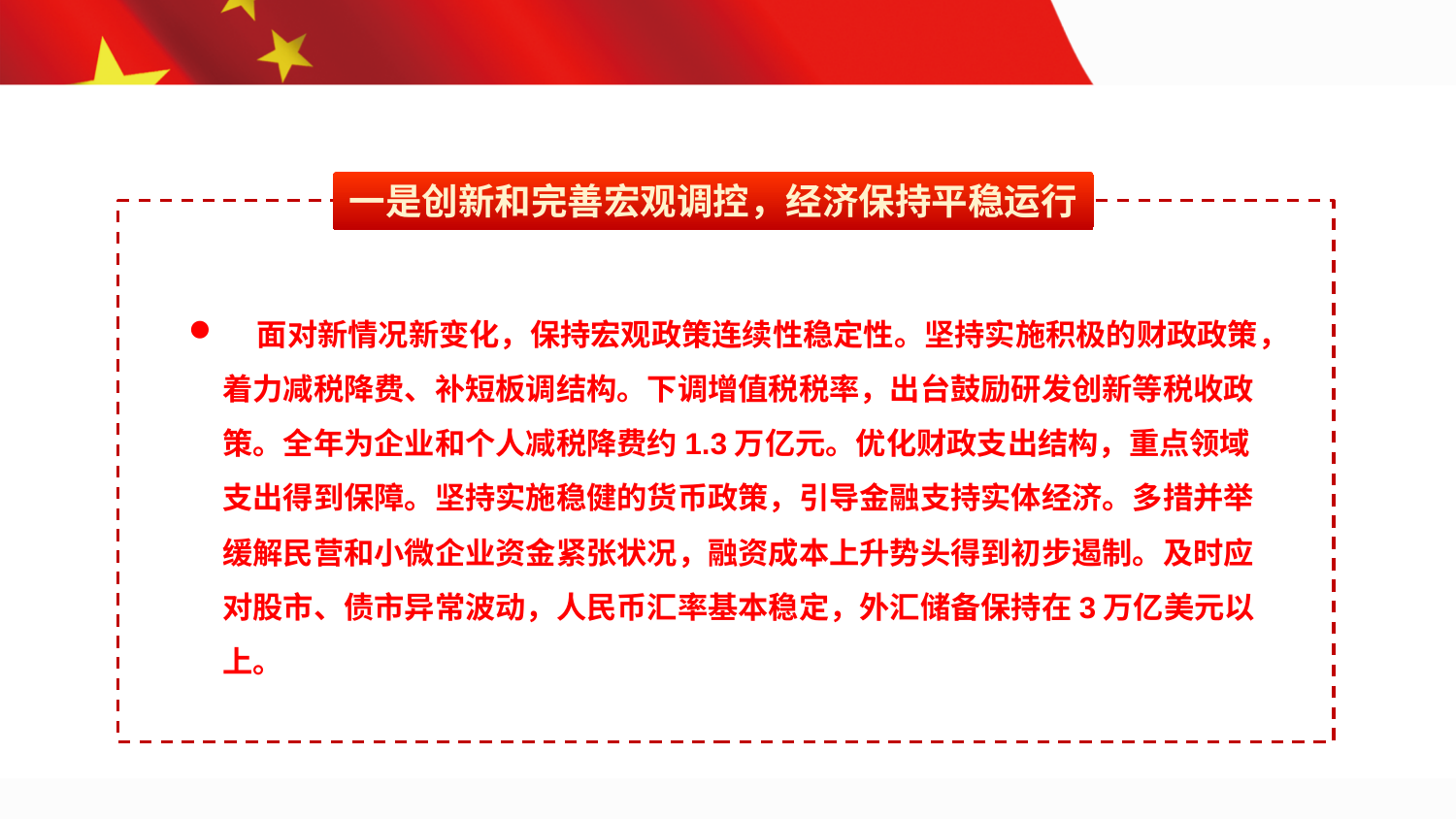

一是创新和完善宏观调控，经济保持平稳运行

    面对新情况新变化，保持宏观政策连续性稳定性。坚持实施积极的财政政策，着力减税降费、补短板调结构。下调增值税税率，出台鼓励研发创新等税收政策。全年为企业和个人减税降费约1.3万亿元。优化财政支出结构，重点领域支出得到保障。坚持实施稳健的货币政策，引导金融支持实体经济。多措并举缓解民营和小微企业资金紧张状况，融资成本上升势头得到初步遏制。及时应对股市、债市异常波动，人民币汇率基本稳定，外汇储备保持在3万亿美元以上。